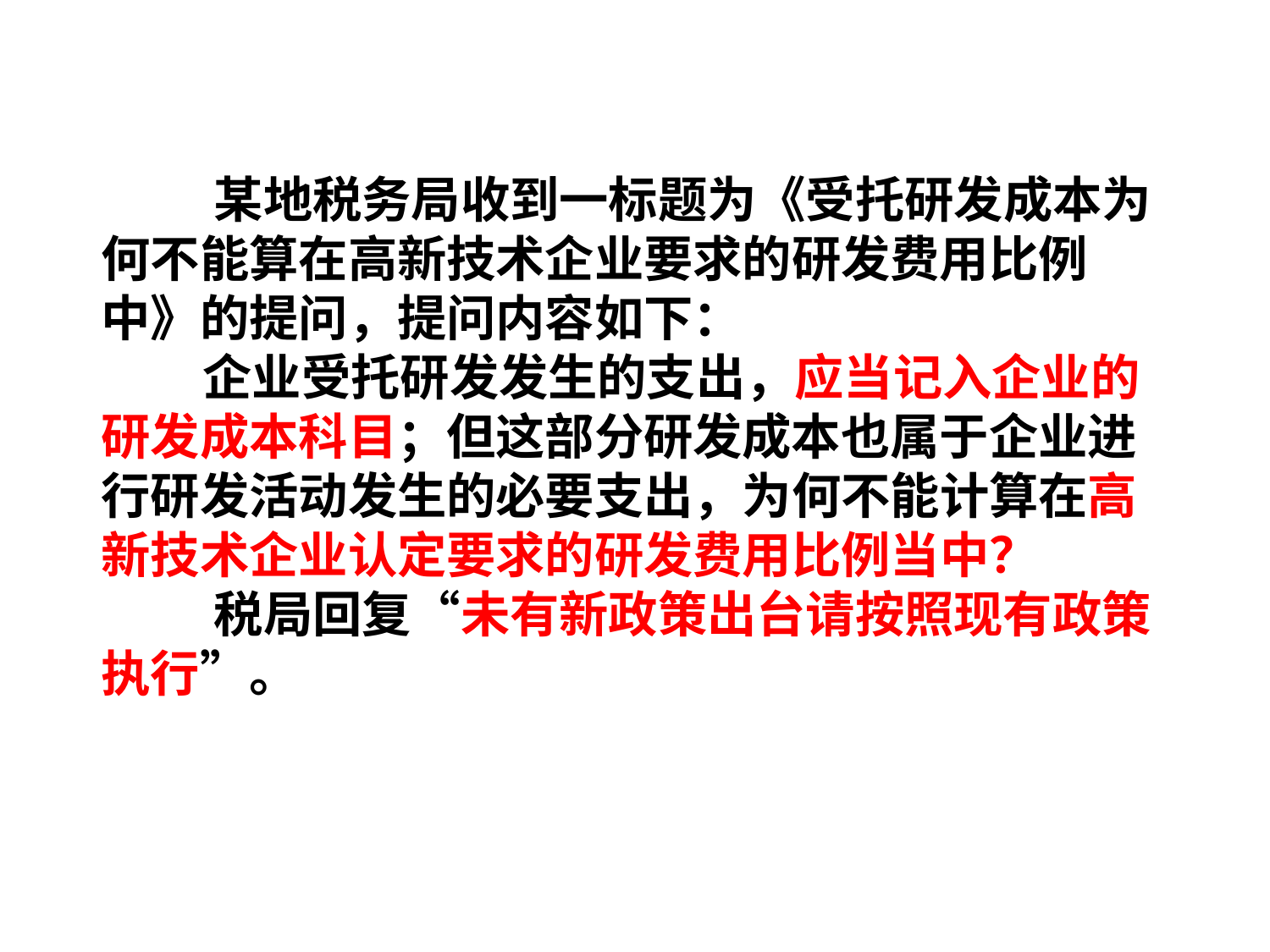

某地税务局收到一标题为《受托研发成本为何不能算在高新技术企业要求的研发费用比例中》的提问，提问内容如下：
        企业受托研发发生的支出，应当记入企业的研发成本科目；但这部分研发成本也属于企业进行研发活动发生的必要支出，为何不能计算在高新技术企业认定要求的研发费用比例当中？
         税局回复“未有新政策出台请按照现有政策执行”。